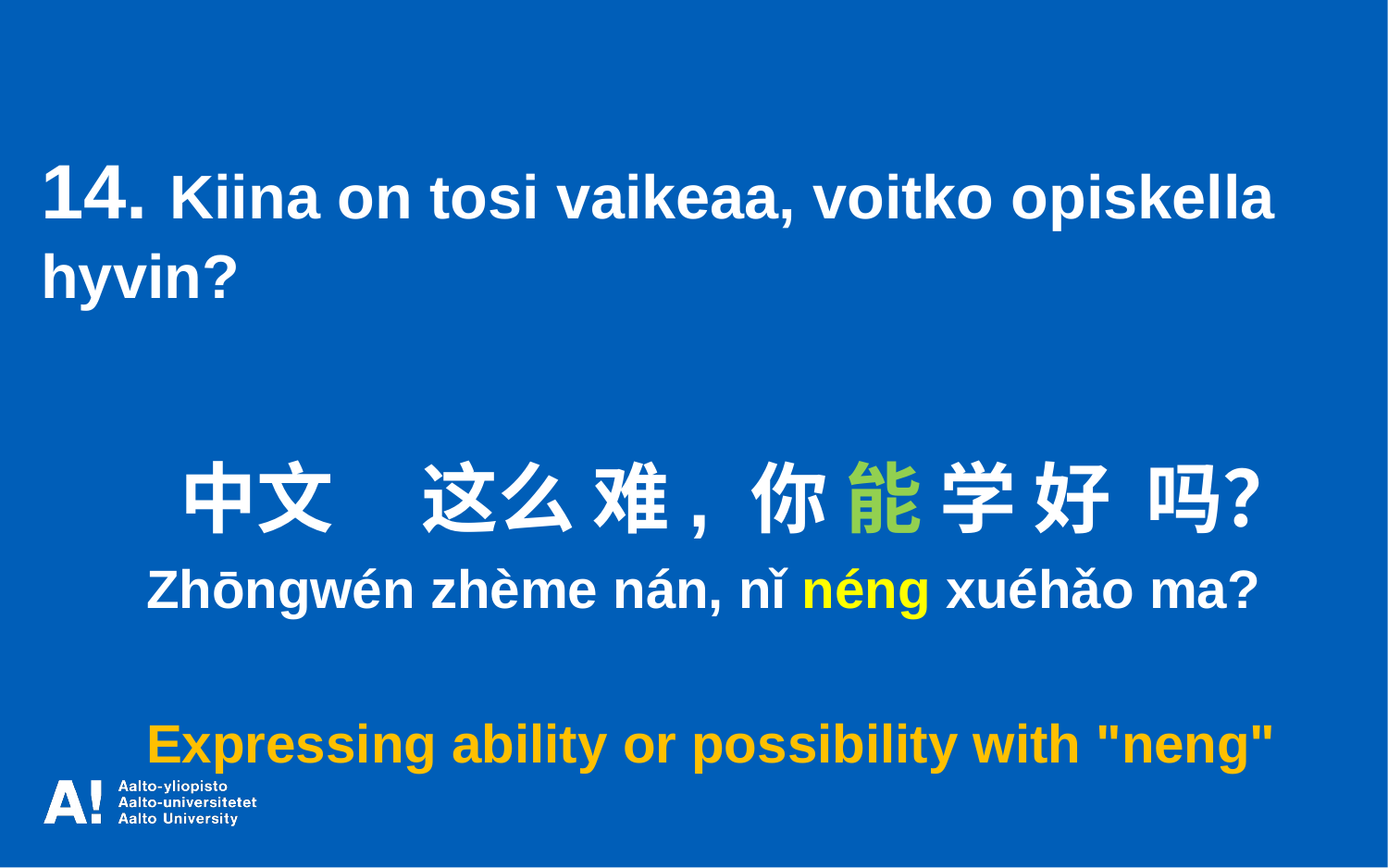

14. Kiina on tosi vaikeaa, voitko opiskella hyvin?

	中文     这么 难, 你 能 学 好  吗？
       Zhōngwén zhème nán, nǐ néng xuéhǎo ma?

       Expressing ability or possibility with "neng"